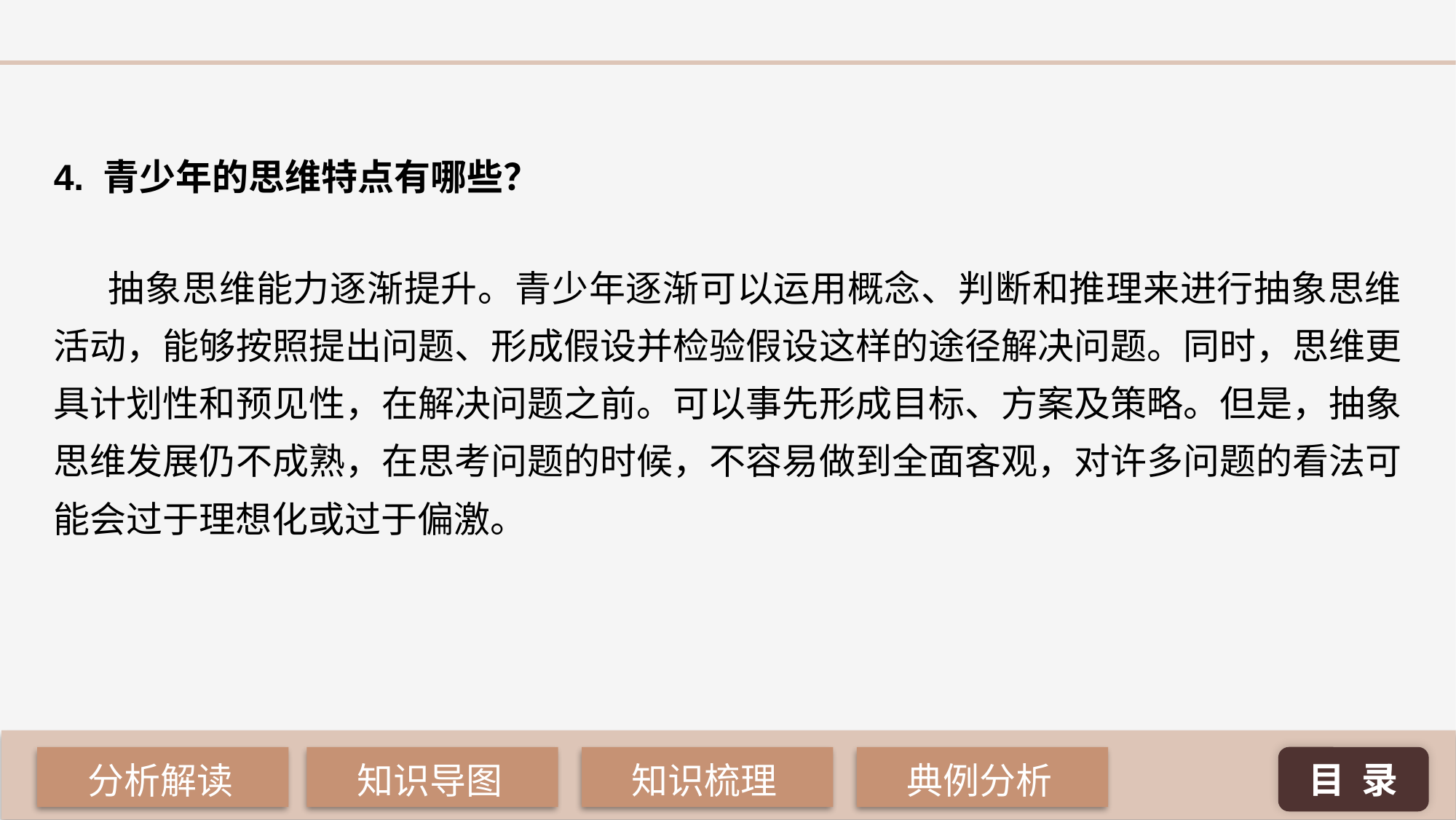

4. 青少年的思维特点有哪些？
抽象思维能力逐渐提升。青少年逐渐可以运用概念、判断和推理来进行抽象思维活动，能够按照提出问题、形成假设并检验假设这样的途径解决问题。同时，思维更具计划性和预见性，在解决问题之前。可以事先形成目标、方案及策略。但是，抽象思维发展仍不成熟，在思考问题的时候，不容易做到全面客观，对许多问题的看法可能会过于理想化或过于偏激。